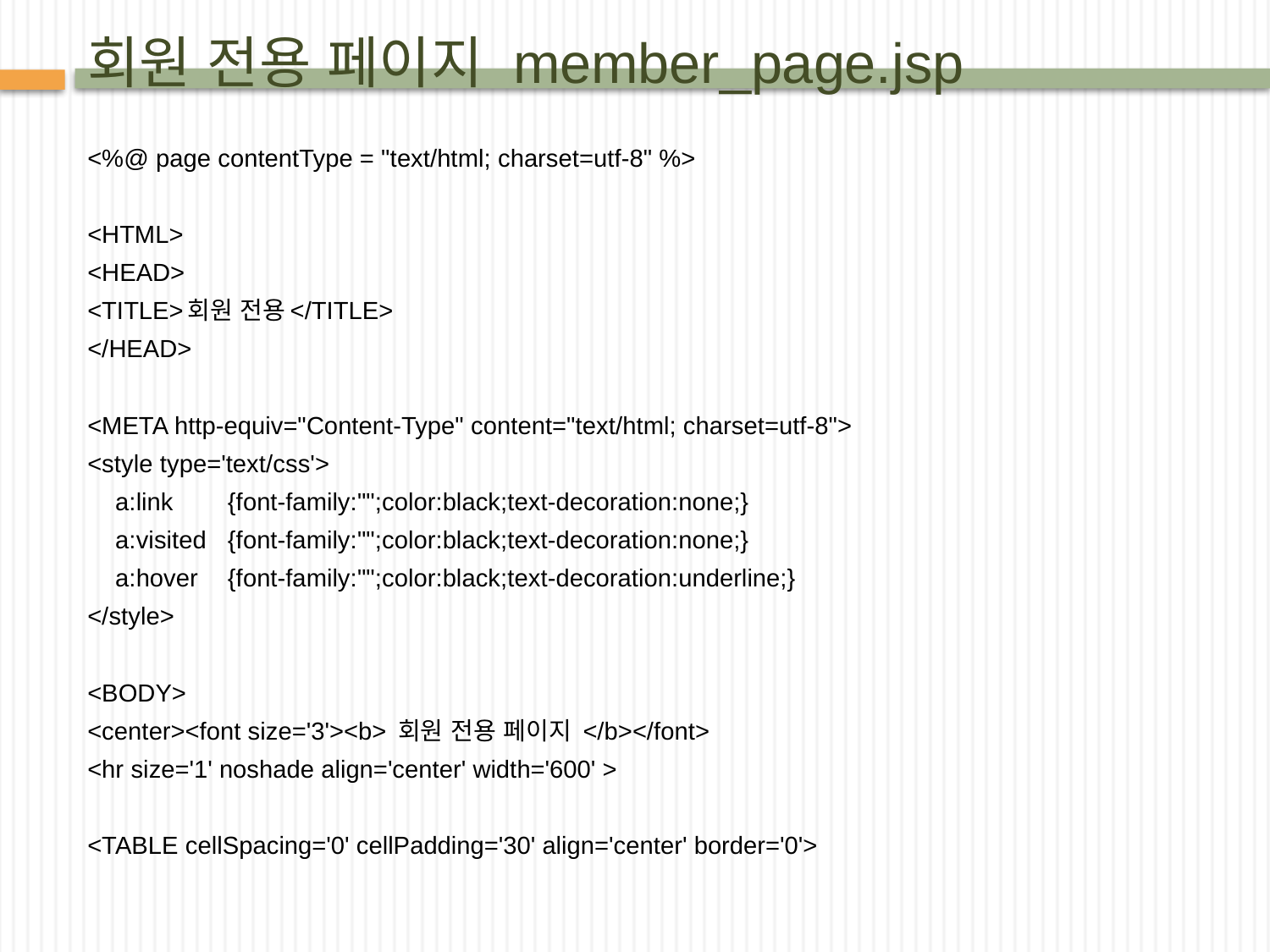

# 회원 전용 페이지 member_page.jsp
<%@ page contentType = "text/html; charset=utf-8" %>

<HTML>
<HEAD>
<TITLE>회원 전용</TITLE>
</HEAD>

<META http-equiv="Content-Type" content="text/html; charset=utf-8">
<style type='text/css'>
    a:link	 {font-family:"";color:black;text-decoration:none;}
    a:visited	 {font-family:"";color:black;text-decoration:none;}
    a:hover	 {font-family:"";color:black;text-decoration:underline;}
</style>

<BODY>
<center><font size='3'><b> 회원 전용 페이지 </b></font>
<hr size='1' noshade align='center' width='600' >

<TABLE cellSpacing='0' cellPadding='30' align='center' border='0'>